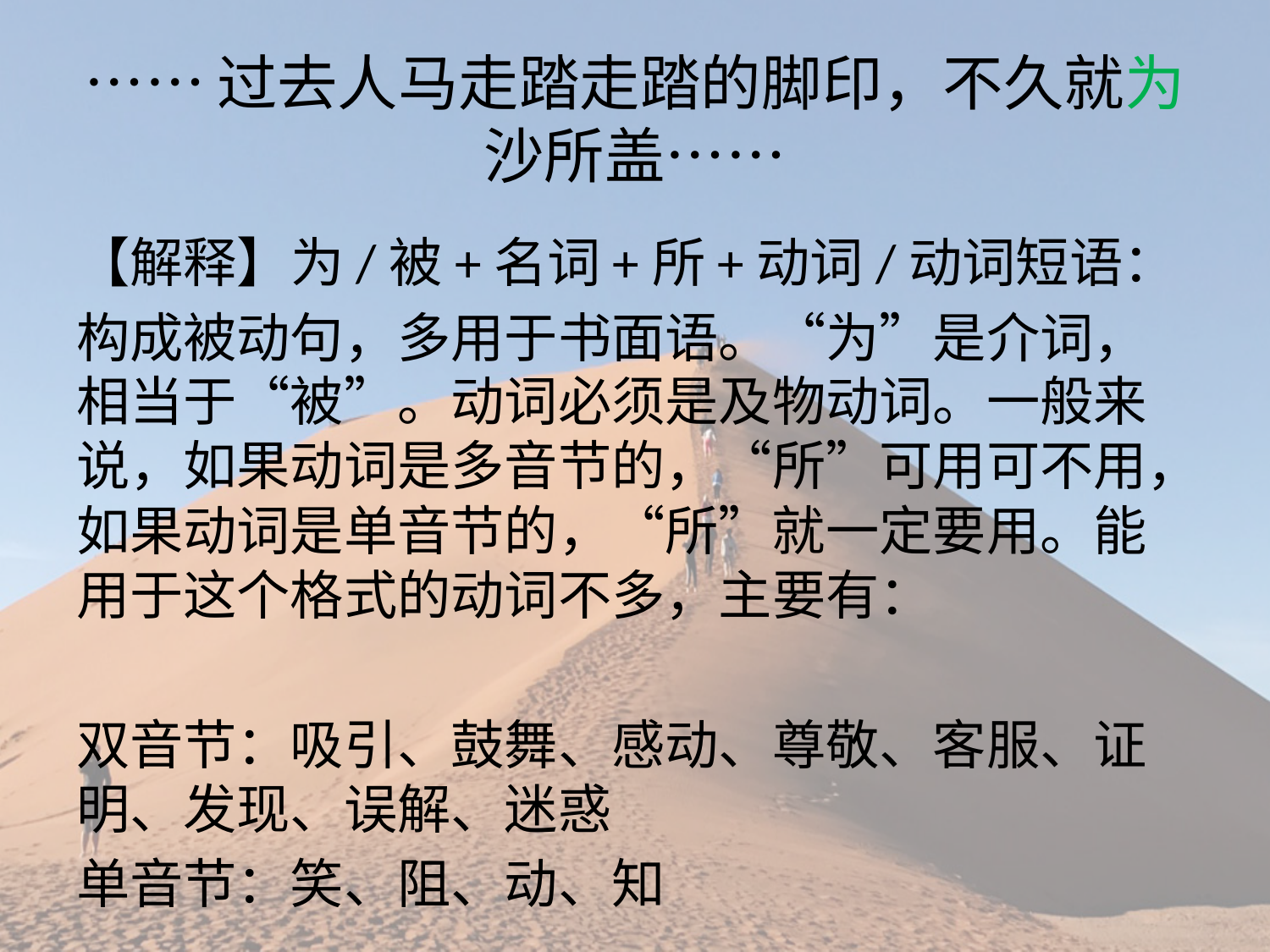

# ……过去人马走踏走踏的脚印，不久就为沙所盖……
【解释】为/被+名词+所+动词/动词短语：
构成被动句，多用于书面语。“为”是介词，相当于“被”。动词必须是及物动词。一般来说，如果动词是多音节的，“所”可用可不用，如果动词是单音节的，“所”就一定要用。能用于这个格式的动词不多，主要有：

双音节：吸引、鼓舞、感动、尊敬、客服、证明、发现、误解、迷惑
单音节：笑、阻、动、知